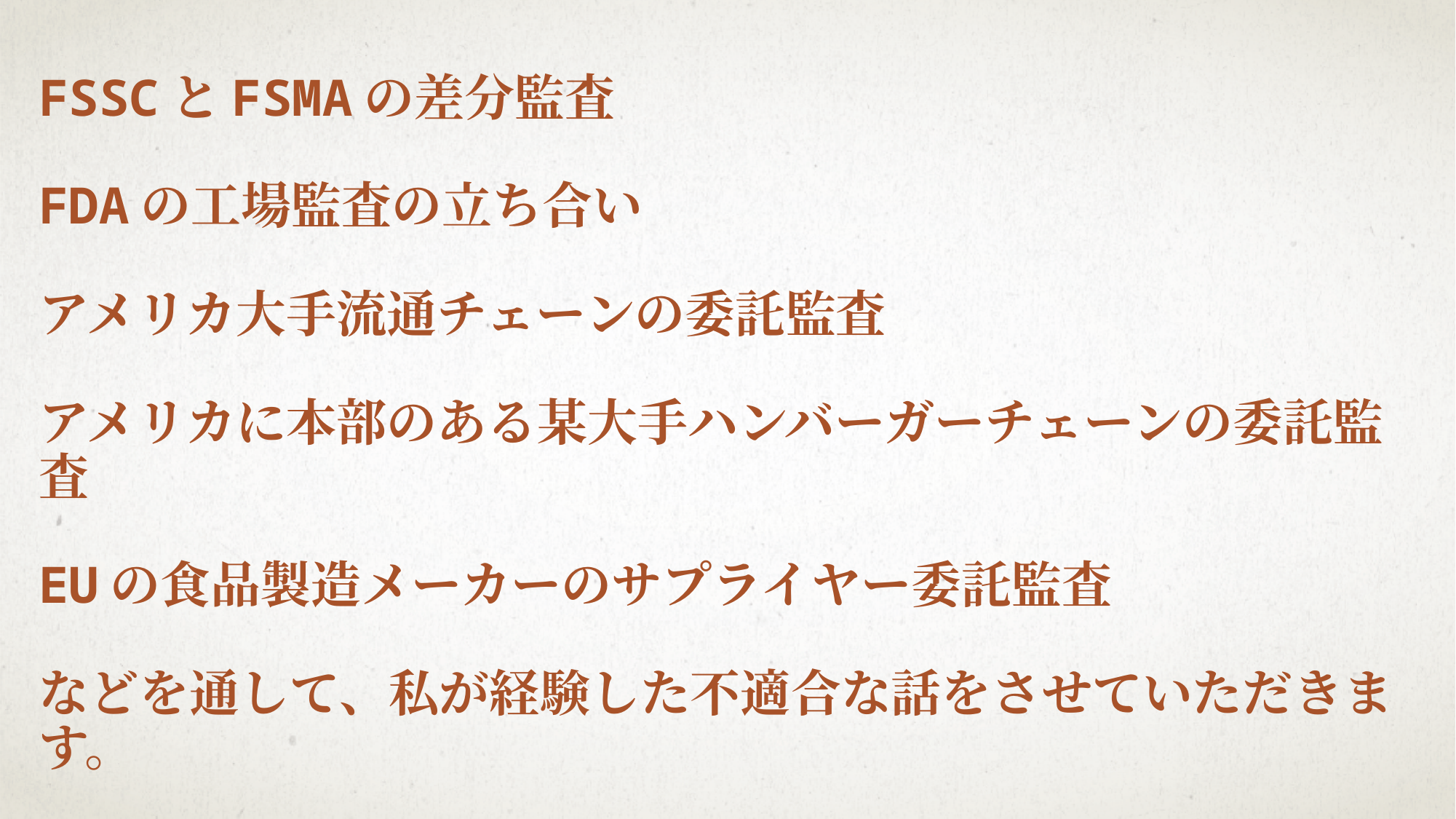

FSSCとFSMAの差分監査

FDAの工場監査の立ち合い

アメリカ大手流通チェーンの委託監査

アメリカに本部のある某大手ハンバーガーチェーンの委託監査

EUの食品製造メーカーのサプライヤー委託監査

などを通して、私が経験した不適合な話をさせていただきます。